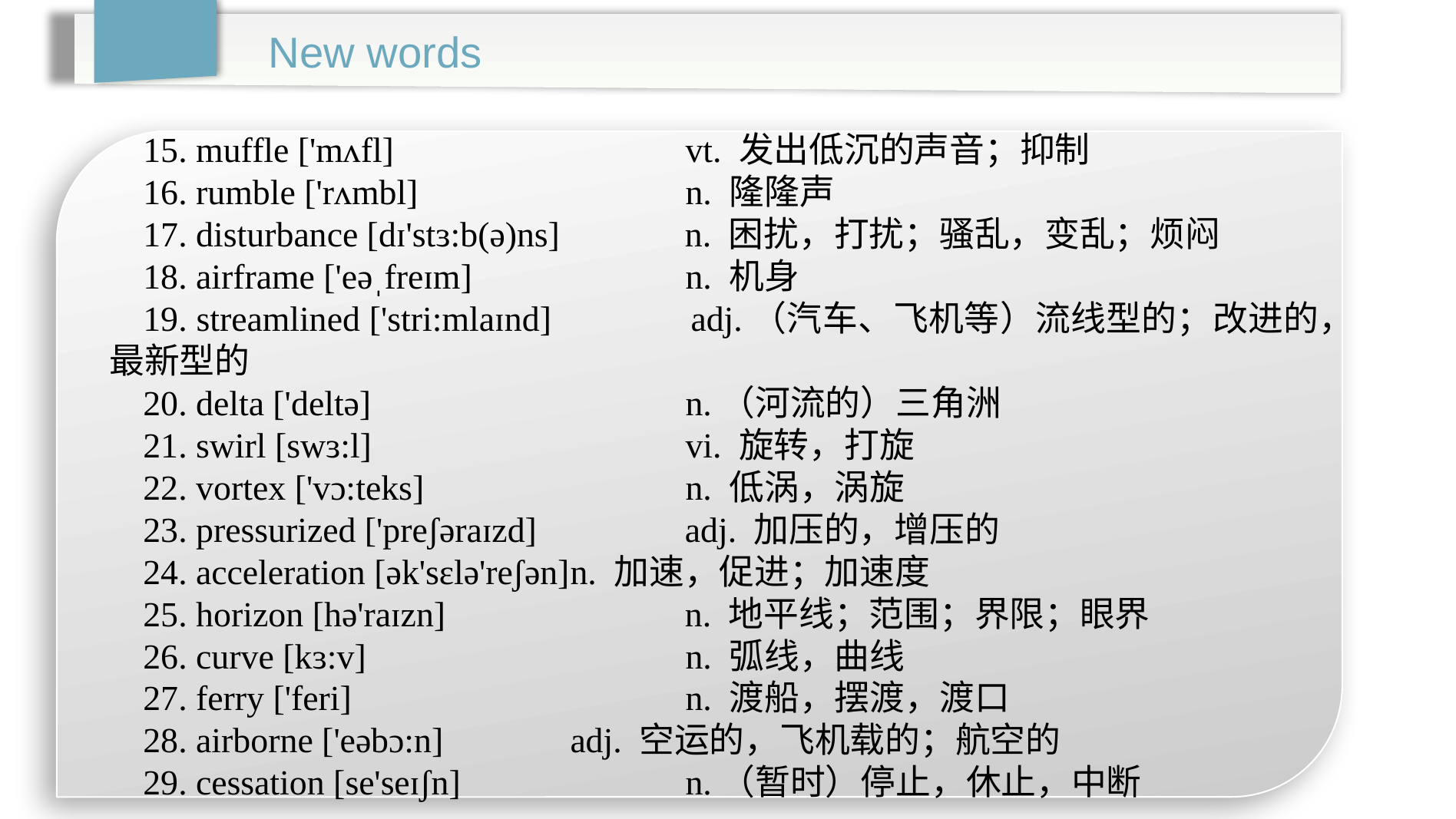

New words
15. muffle ['mʌfl]			vt. 发出低沉的声音；抑制
16. rumble ['rʌmbl]			n. 隆隆声
17. disturbance [dɪ'stɜ:b(ə)ns]	             n. 困扰，打扰；骚乱，变乱；烦闷
18. airframe ['eəˌfreɪm]		n. 机身
19. streamlined ['stri:mlaɪnd]	             adj.（汽车、飞机等）流线型的；改进的， 最新型的
20. delta ['deltə]			n.（河流的）三角洲
21. swirl [swɜ:l]			vi. 旋转，打旋
22. vortex ['vɔ:teks]			n. 低涡，涡旋
23. pressurized ['preʃəraɪzd]	             adj. 加压的，增压的
24. acceleration [ək'sɛlə'reʃən]	n. 加速，促进；加速度
25. horizon [hə'raɪzn]		             n. 地平线；范围；界限；眼界
26. curve [kɜ:v]			n. 弧线，曲线
27. ferry ['feri]			n. 渡船，摆渡，渡口
28. airborne ['eəbɔ:n]		adj. 空运的，飞机载的；航空的
29. cessation [se'seɪʃn]		n.（暂时）停止，休止，中断